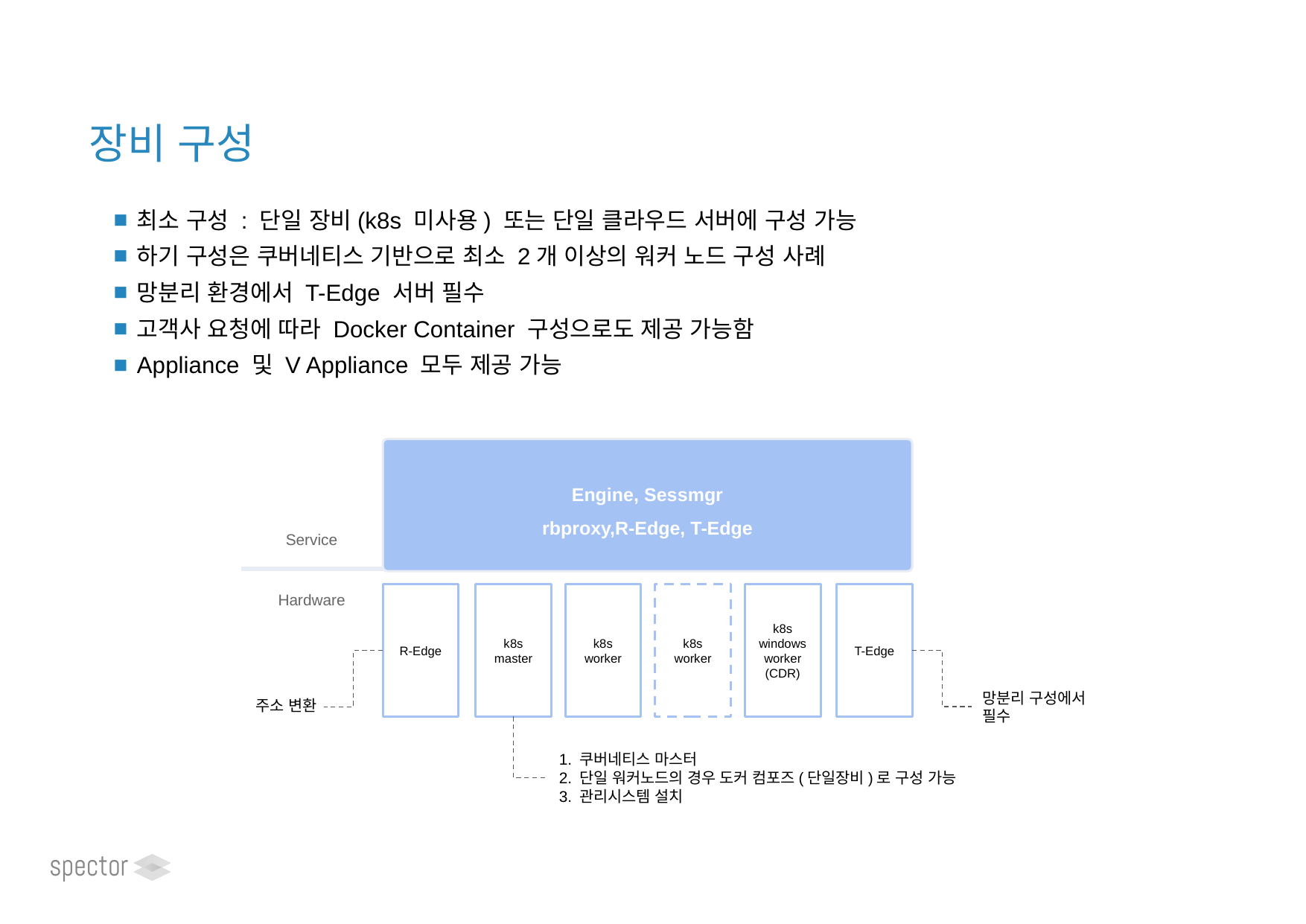

장비 구성
최소 구성 : 단일 장비(k8s 미사용) 또는 단일 클라우드 서버에 구성 가능
하기 구성은 쿠버네티스 기반으로 최소 2개 이상의 워커 노드 구성 사례
망분리 환경에서 T-Edge 서버 필수
고객사 요청에 따라 Docker Container 구성으로도 제공 가능함
Appliance 및 V Appliance 모두 제공 가능
Engine, Sessmgr
rbproxy,R-Edge, T-Edge
Service
Hardware
R-Edge
k8s
master
k8s
worker
k8s
worker
k8s
windows
worker
(CDR)
T-Edge
망분리 구성에서 필수
주소 변환
1. 쿠버네티스 마스터
2. 단일 워커노드의 경우 도커 컴포즈(단일장비)로 구성 가능
3. 관리시스템 설치